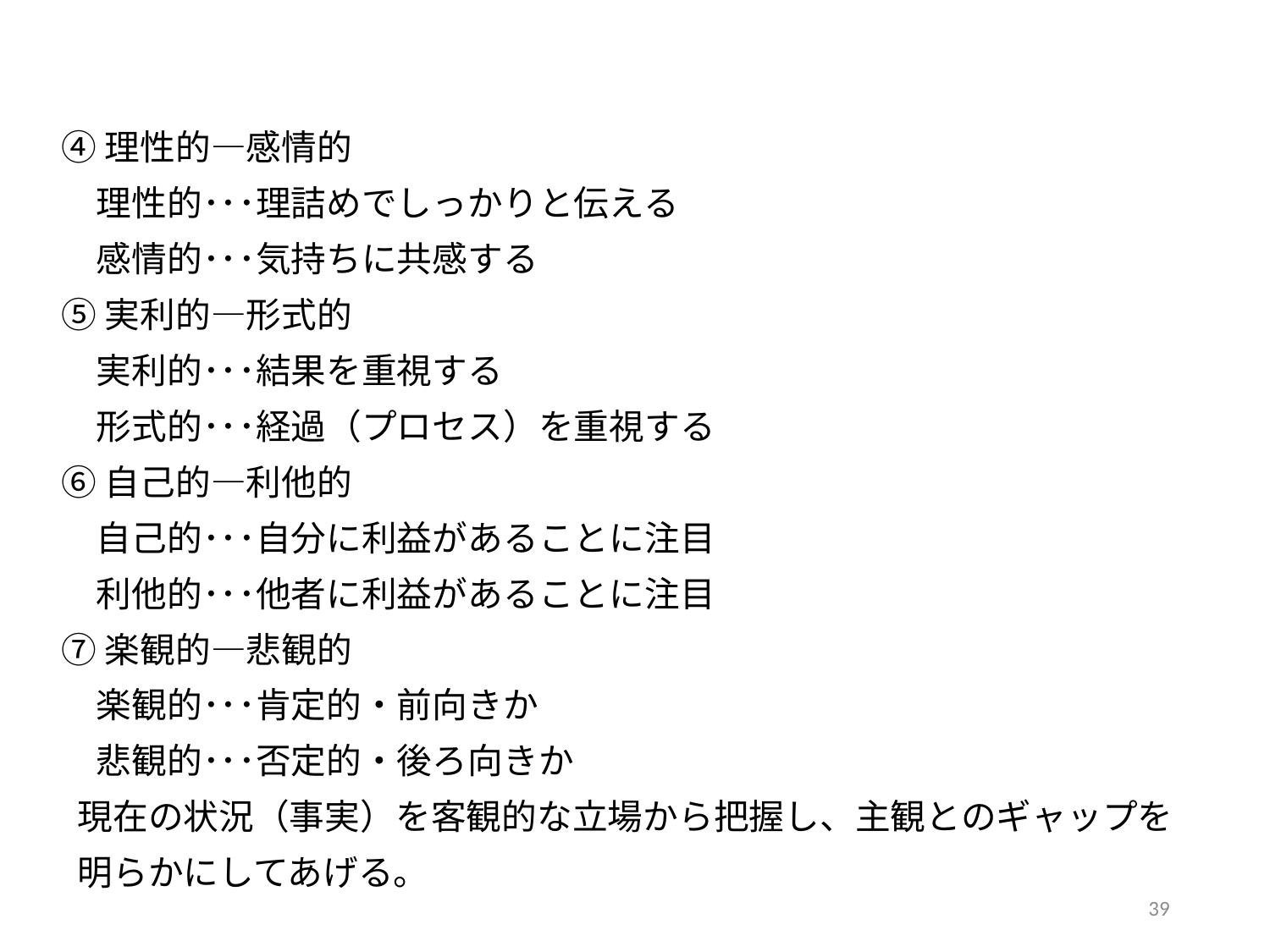

④理性的―感情的
　   理性的･･･理詰めでしっかりと伝える
　   感情的･･･気持ちに共感する
   ⑤実利的―形式的
　   実利的･･･結果を重視する
　   形式的･･･経過（プロセス）を重視する
   ⑥自己的―利他的
　   自己的･･･自分に利益があることに注目
　   利他的･･･他者に利益があることに注目
   ⑦楽観的―悲観的
　   楽観的･･･肯定的・前向きか
　   悲観的･･･否定的・後ろ向きか
    現在の状況（事実）を客観的な立場から把握し、主観とのギャップを
    明らかにしてあげる。

39